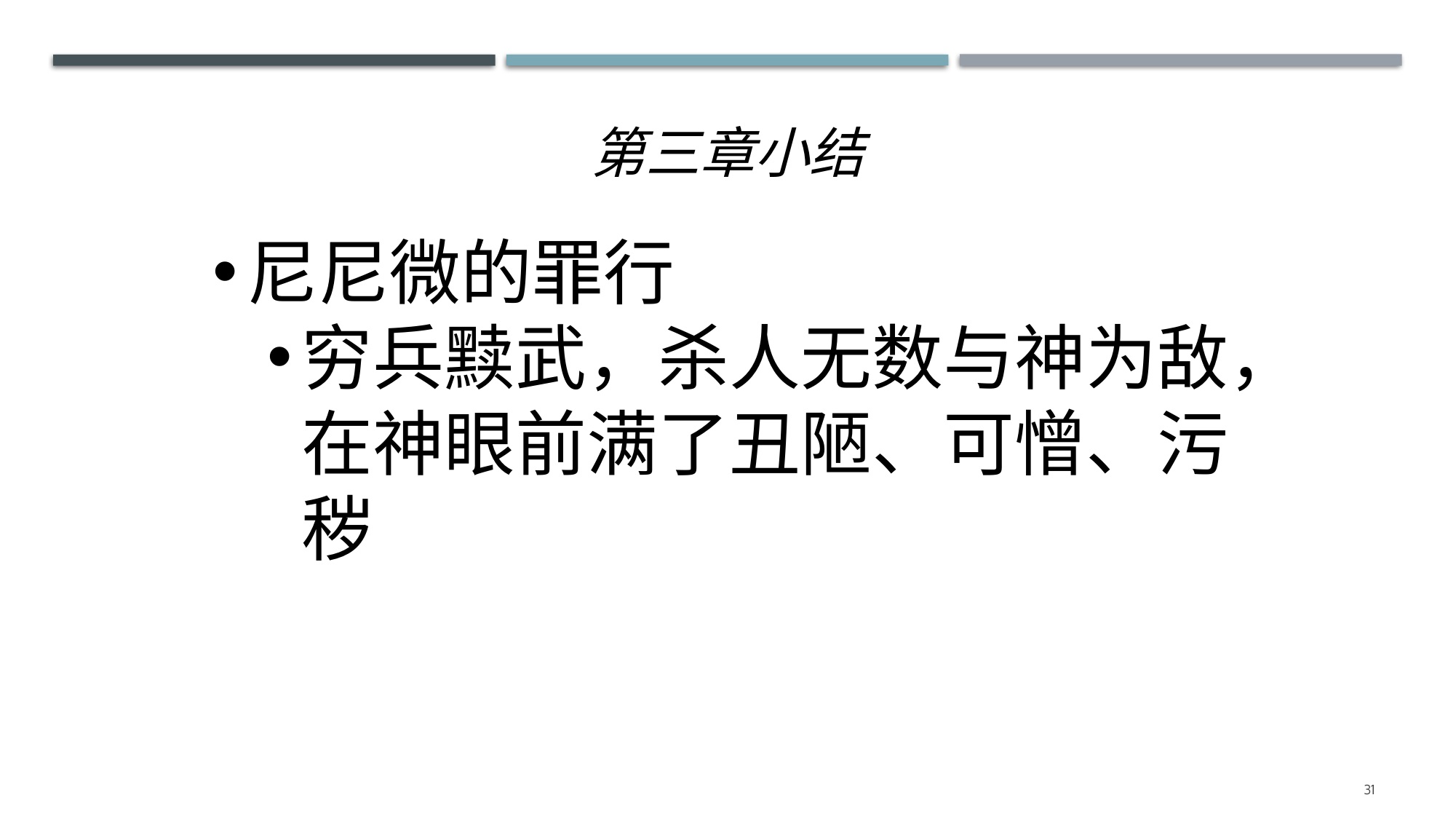

第三章小结

尼尼微的罪行
穷兵黩武，杀人无数与神为敌，在神眼前满了丑陋、可憎、污秽

31